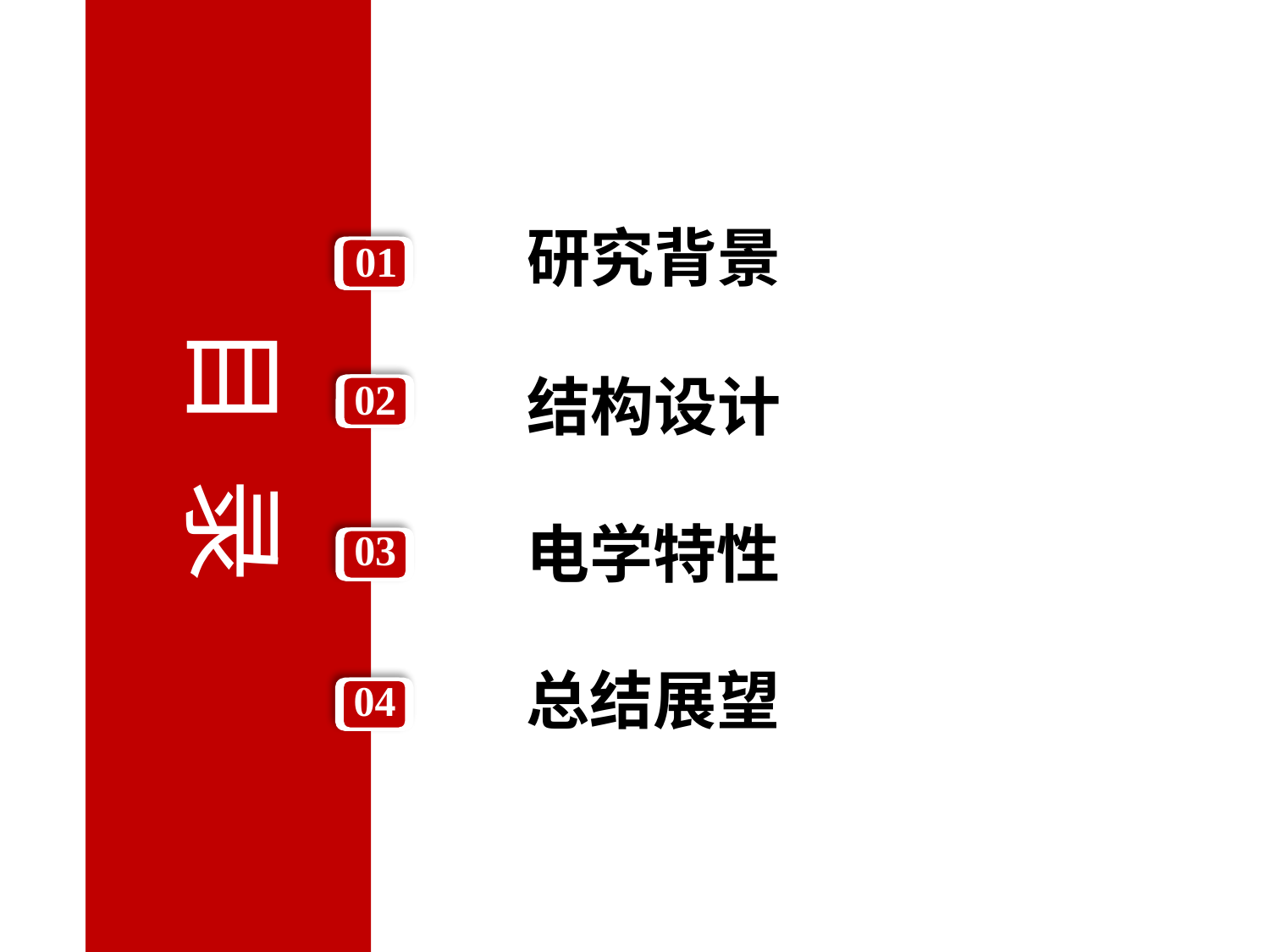

研究背景
01

目  录
结构设计
02

电学特性
03

总结展望
04